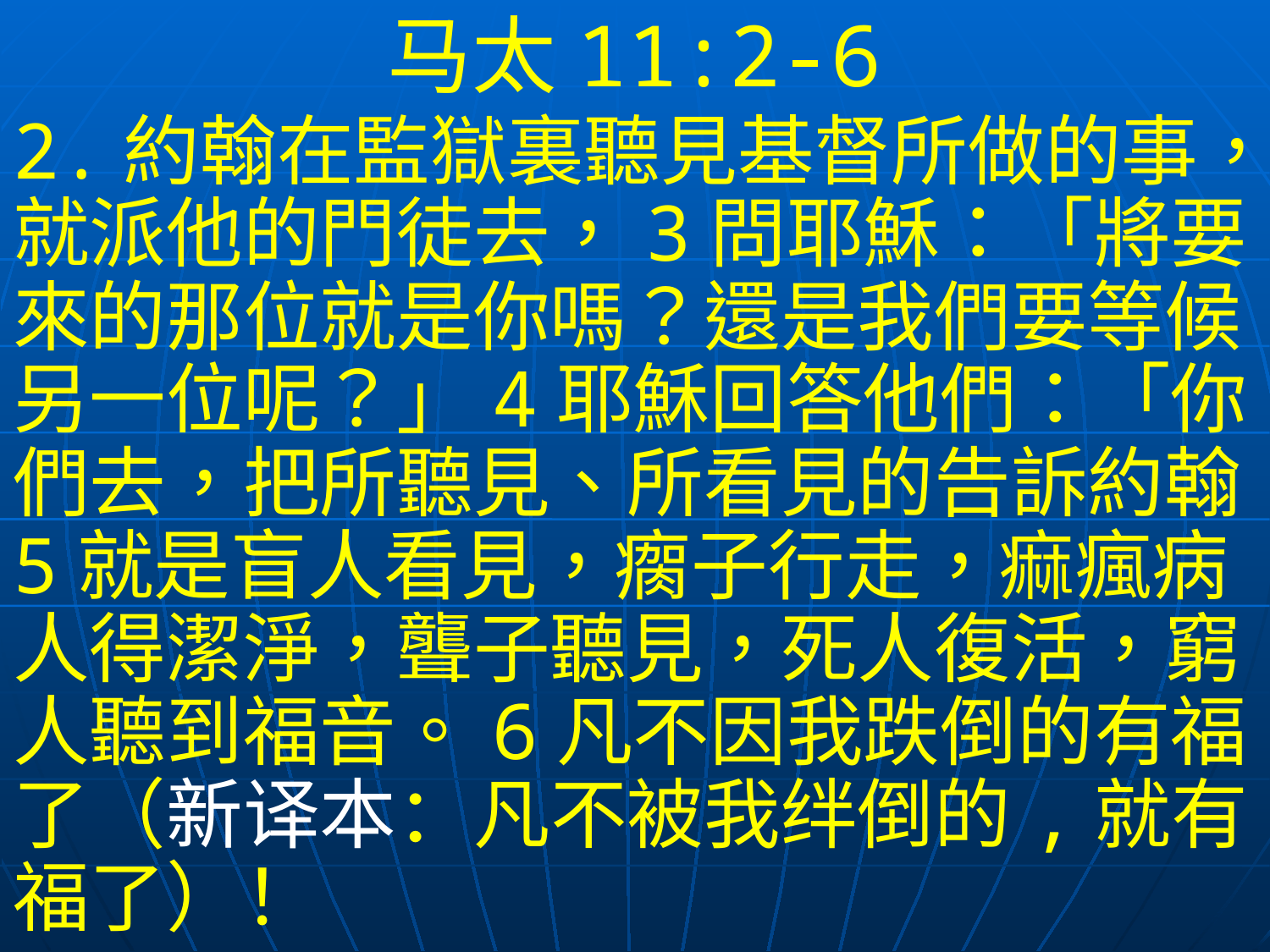

马太11:2-6
2.約翰在監獄裏聽見基督所做的事，就派他的門徒去，3問耶穌：「將要來的那位就是你嗎？還是我們要等候另一位呢？」4耶穌回答他們：「你們去，把所聽見、所看見的告訴約翰：5就是盲人看見，瘸子行走，痲瘋病人得潔淨，聾子聽見，死人復活，窮人聽到福音。6凡不因我跌倒的有福了（新译本：凡不被我绊倒的,就有福了）！